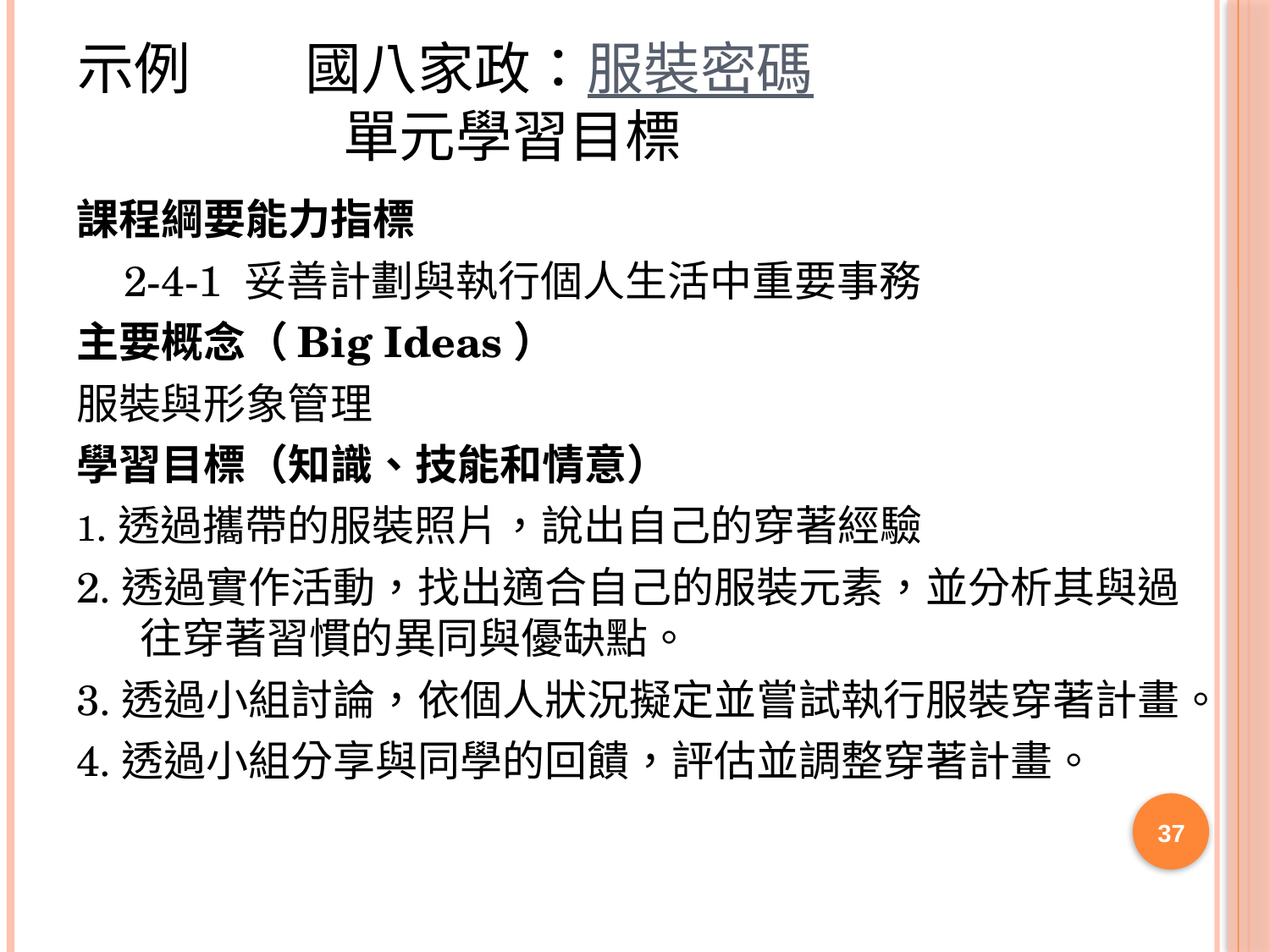

# 示例         國八家政：服裝密碼 單元學習目標
課程綱要能力指標
    2-4-1 妥善計劃與執行個人生活中重要事務
主要概念（Big Ideas）
服裝與形象管理
學習目標（知識、技能和情意）
1.透過攜帶的服裝照片，說出自己的穿著經驗
2.透過實作活動，找出適合自己的服裝元素，並分析其與過往穿著習慣的異同與優缺點。
3.透過小組討論，依個人狀況擬定並嘗試執行服裝穿著計畫。
4.透過小組分享與同學的回饋，評估並調整穿著計畫。
37